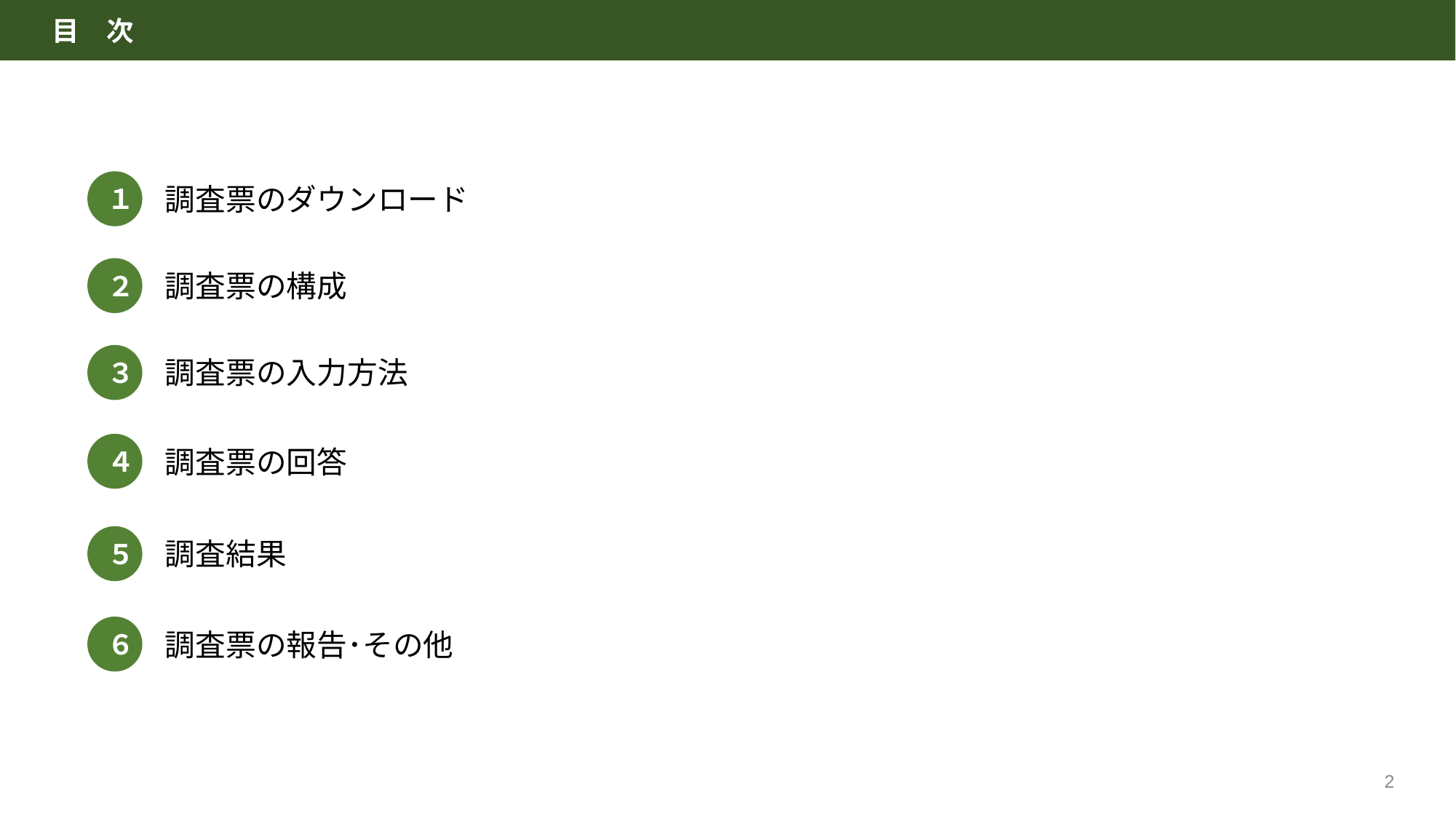

目　次
１
調査票のダウンロード
２
調査票の構成
３
調査票の入力方法
４
調査票の回答
５
調査結果
６
調査票の報告･その他
2